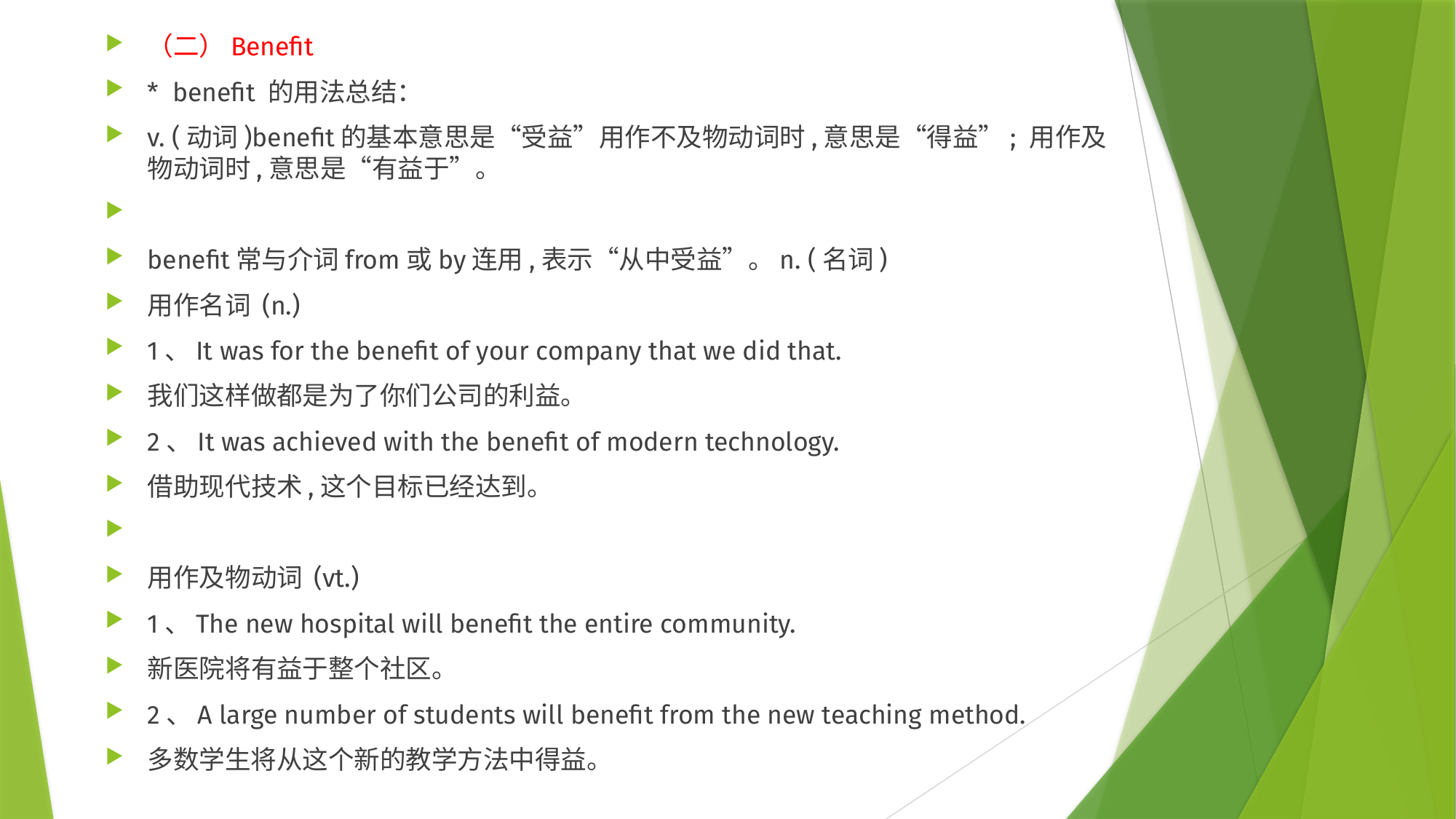

（二）Benefit
*  benefit 的用法总结：
v. (动词)benefit的基本意思是“受益”用作不及物动词时,意思是“得益”; 用作及物动词时,意思是“有益于”。

benefit常与介词from或by连用,表示“从中受益”。n. (名词)
用作名词 (n.)
1、It was for the benefit of your company that we did that.
我们这样做都是为了你们公司的利益。
2、It was achieved with the benefit of modern technology.
借助现代技术,这个目标已经达到。

用作及物动词 (vt.)
1、The new hospital will benefit the entire community.
新医院将有益于整个社区。
2、A large number of students will benefit from the new teaching method.
多数学生将从这个新的教学方法中得益。